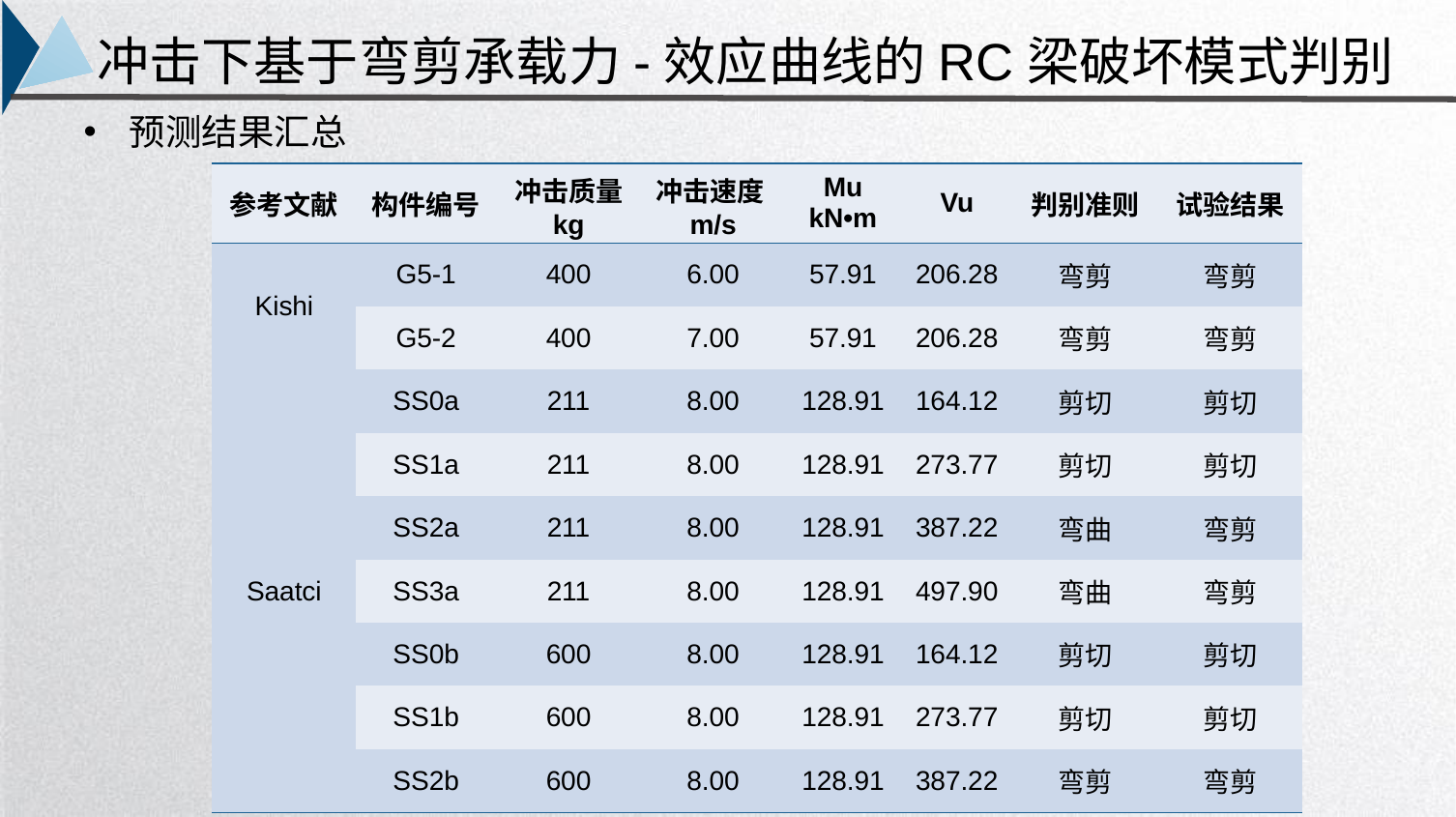

冲击下基于弯剪承载力-效应曲线的RC梁破坏模式判别

预测结果汇总
| 参考文献 | 构件编号 | 冲击质量 kg | 冲击速度m/s | Mu kN•m | Vu | 判别准则 | 试验结果 |
| --- | --- | --- | --- | --- | --- | --- | --- |
| Kishi | G5-1 | 400 | 6.00 | 57.91 | 206.28 | 弯剪 | 弯剪 |
|  | G5-2 | 400 | 7.00 | 57.91 | 206.28 | 弯剪 | 弯剪 |
| Saatci | SS0a | 211 | 8.00 | 128.91 | 164.12 | 剪切 | 剪切 |
|  | SS1a | 211 | 8.00 | 128.91 | 273.77 | 剪切 | 剪切 |
|  | SS2a | 211 | 8.00 | 128.91 | 387.22 | 弯曲 | 弯剪 |
|  | SS3a | 211 | 8.00 | 128.91 | 497.90 | 弯曲 | 弯剪 |
|  | SS0b | 600 | 8.00 | 128.91 | 164.12 | 剪切 | 剪切 |
|  | SS1b | 600 | 8.00 | 128.91 | 273.77 | 剪切 | 剪切 |
|  | SS2b | 600 | 8.00 | 128.91 | 387.22 | 弯剪 | 弯剪 |